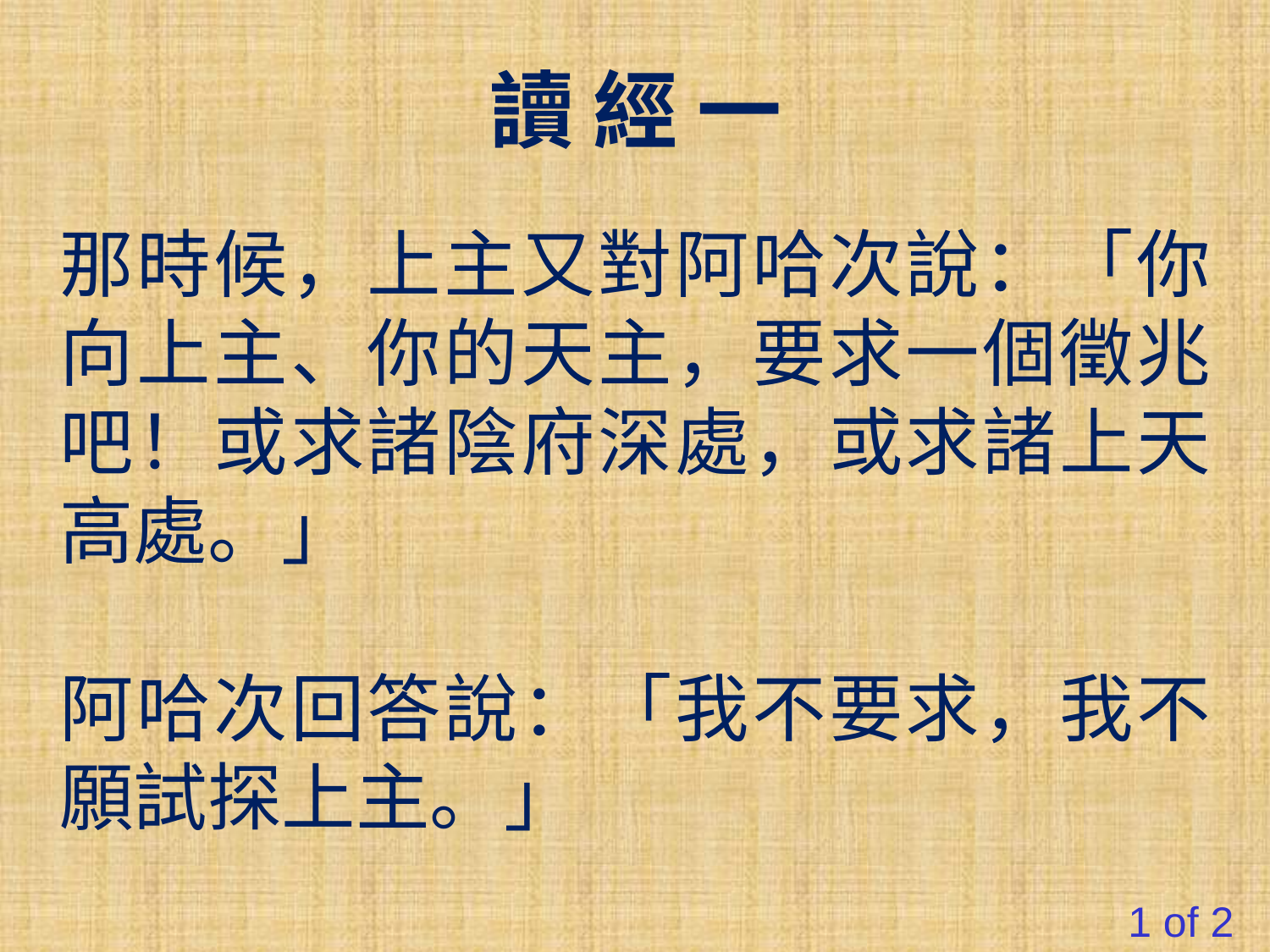

讀 經 一

那時候，上主又對阿哈次說：「你向上主、你的天主，要求一個徵兆吧！或求諸陰府深處，或求諸上天高處。」

阿哈次回答說：「我不要求，我不願試探上主。」
#
1 of 2